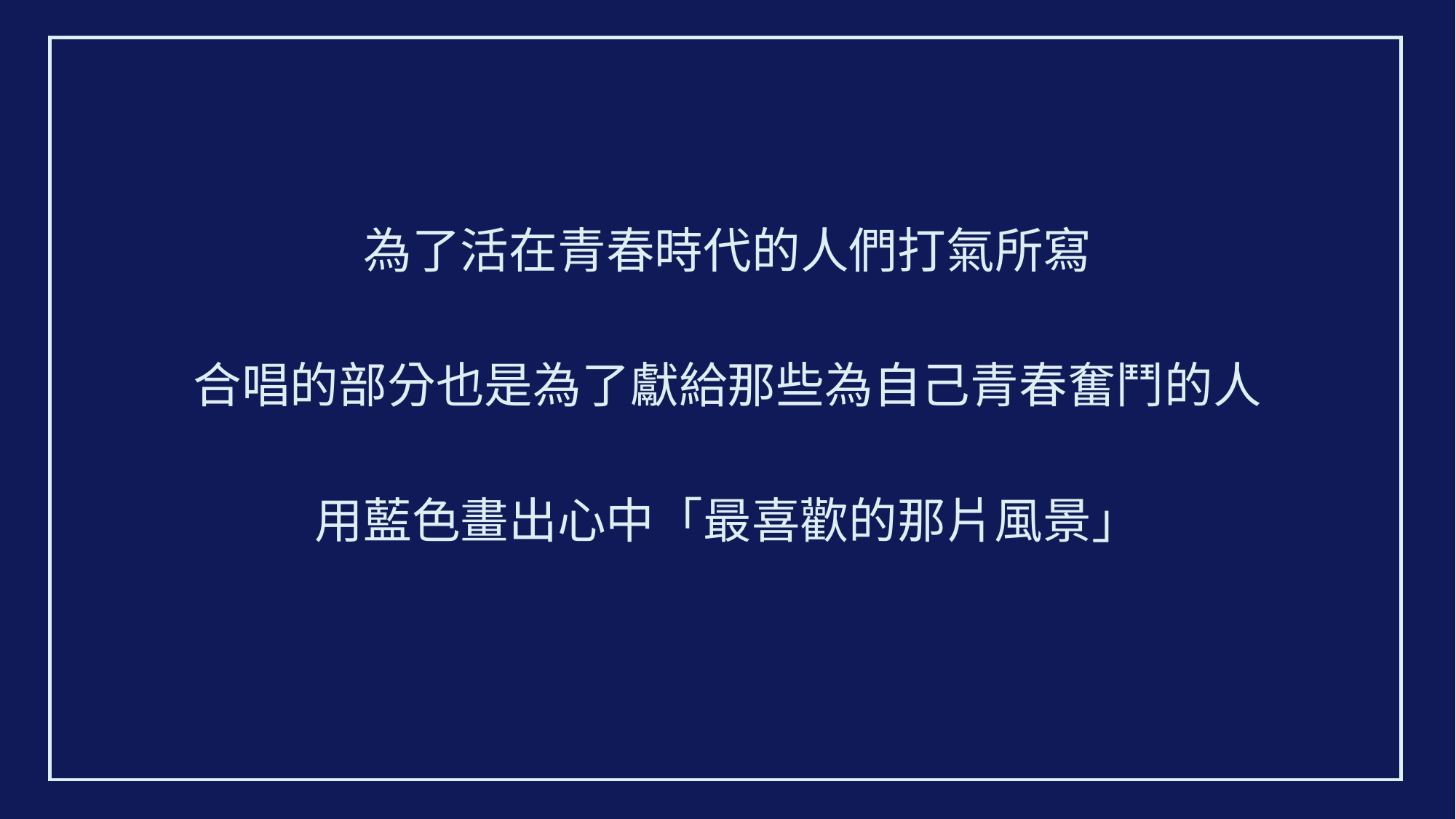

為了活在青春時代的人們打氣所寫

合唱的部分也是為了獻給那些為自己青春奮鬥的人

用藍色畫出心中「最喜歡的那片風景」